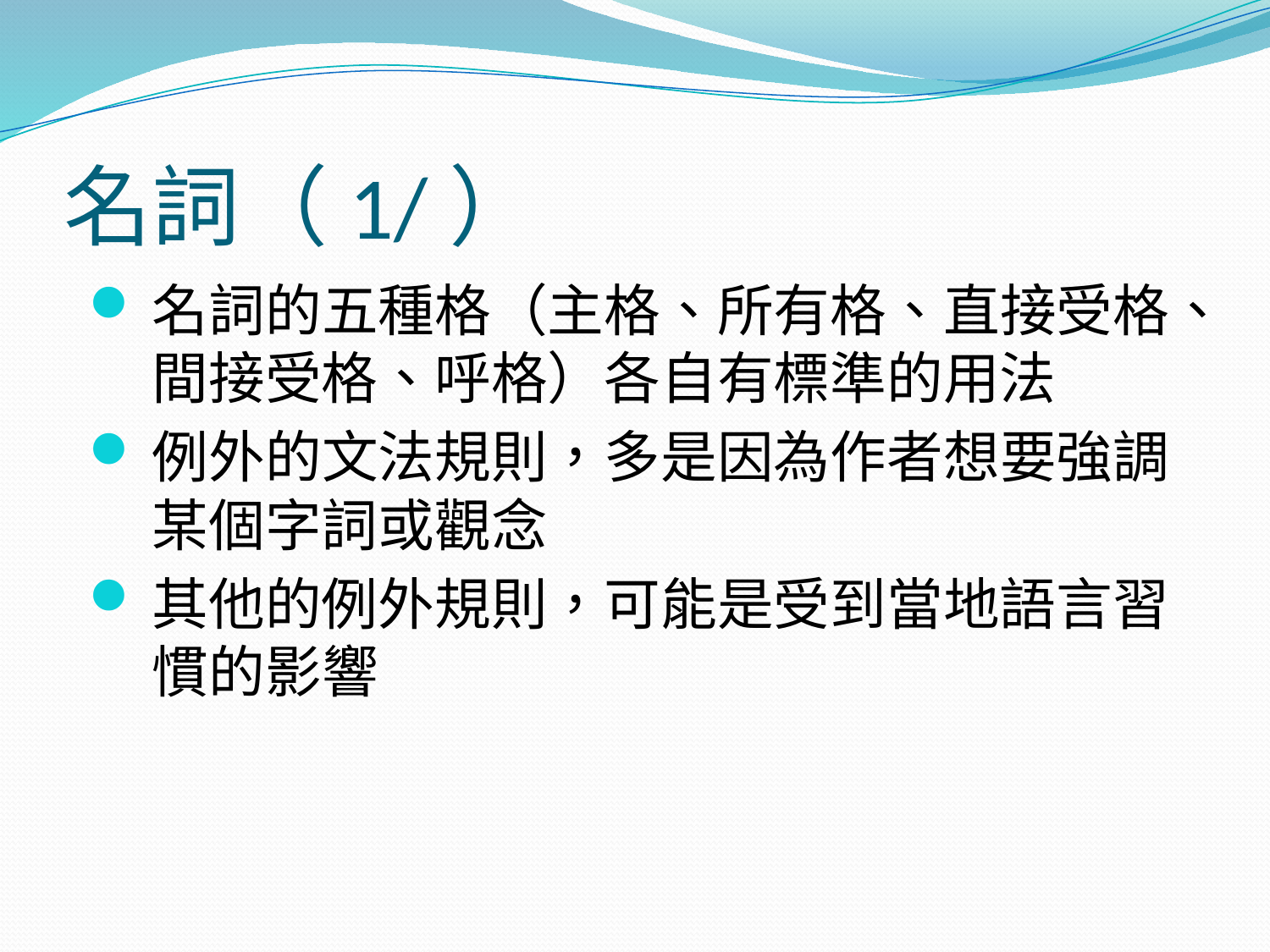

# 名詞（1/）
名詞的五種格（主格、所有格、直接受格、間接受格、呼格）各自有標準的用法
例外的文法規則，多是因為作者想要強調某個字詞或觀念
其他的例外規則，可能是受到當地語言習慣的影響